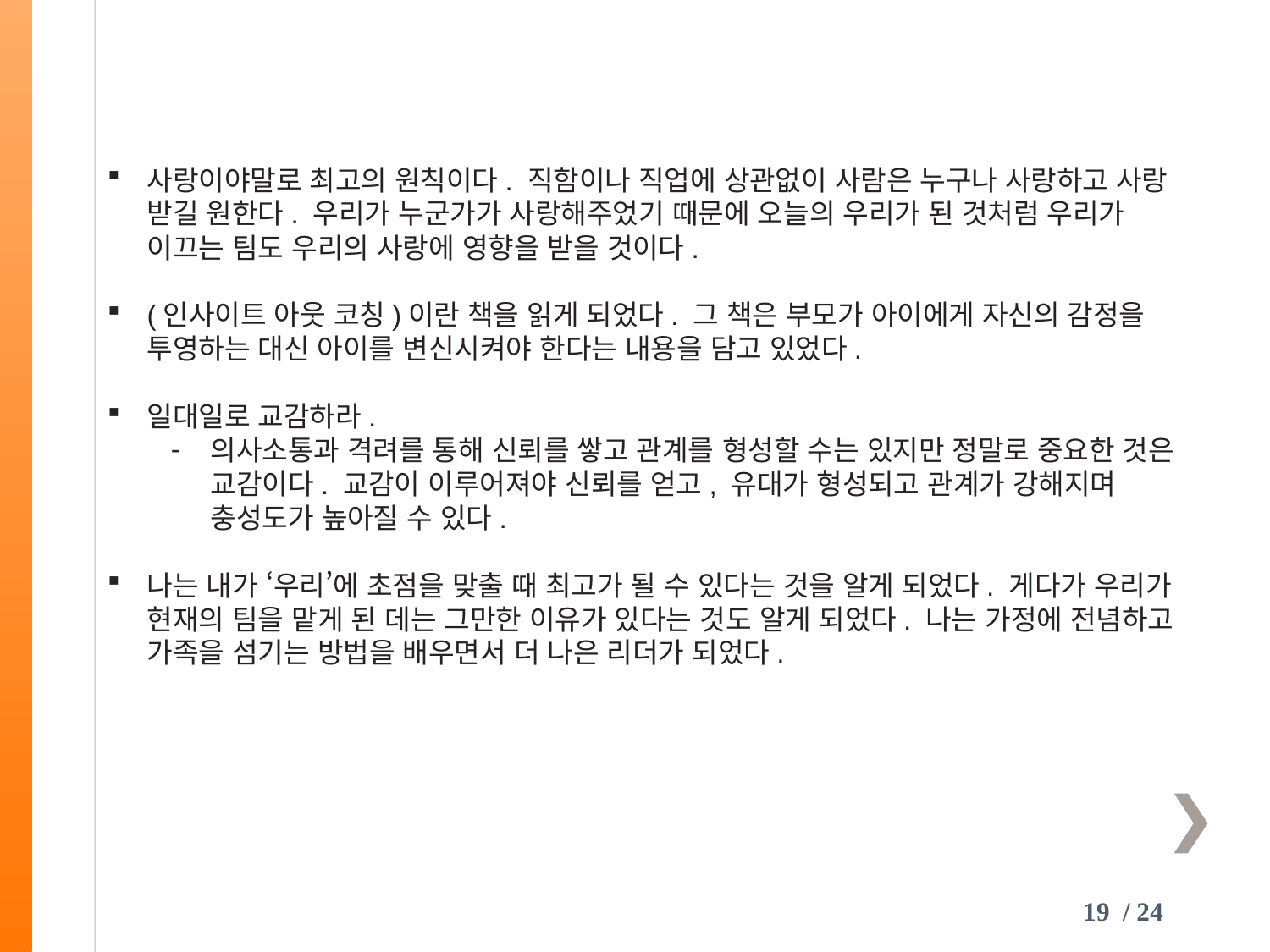

사랑이야말로 최고의 원칙이다. 직함이나 직업에 상관없이 사람은 누구나 사랑하고 사랑 받길 원한다. 우리가 누군가가 사랑해주었기 때문에 오늘의 우리가 된 것처럼 우리가 이끄는 팀도 우리의 사랑에 영향을 받을 것이다.

(인사이트 아웃 코칭)이란 책을 읽게 되었다. 그 책은 부모가 아이에게 자신의 감정을 투영하는 대신 아이를 변신시켜야 한다는 내용을 담고 있었다.

일대일로 교감하라.
의사소통과 격려를 통해 신뢰를 쌓고 관계를 형성할 수는 있지만 정말로 중요한 것은 교감이다. 교감이 이루어져야 신뢰를 얻고, 유대가 형성되고 관계가 강해지며 충성도가 높아질 수 있다.

나는 내가 ‘우리’에 초점을 맞출 때 최고가 될 수 있다는 것을 알게 되었다. 게다가 우리가 현재의 팀을 맡게 된 데는 그만한 이유가 있다는 것도 알게 되었다. 나는 가정에 전념하고 가족을 섬기는 방법을 배우면서 더 나은 리더가 되었다.

19  / 24